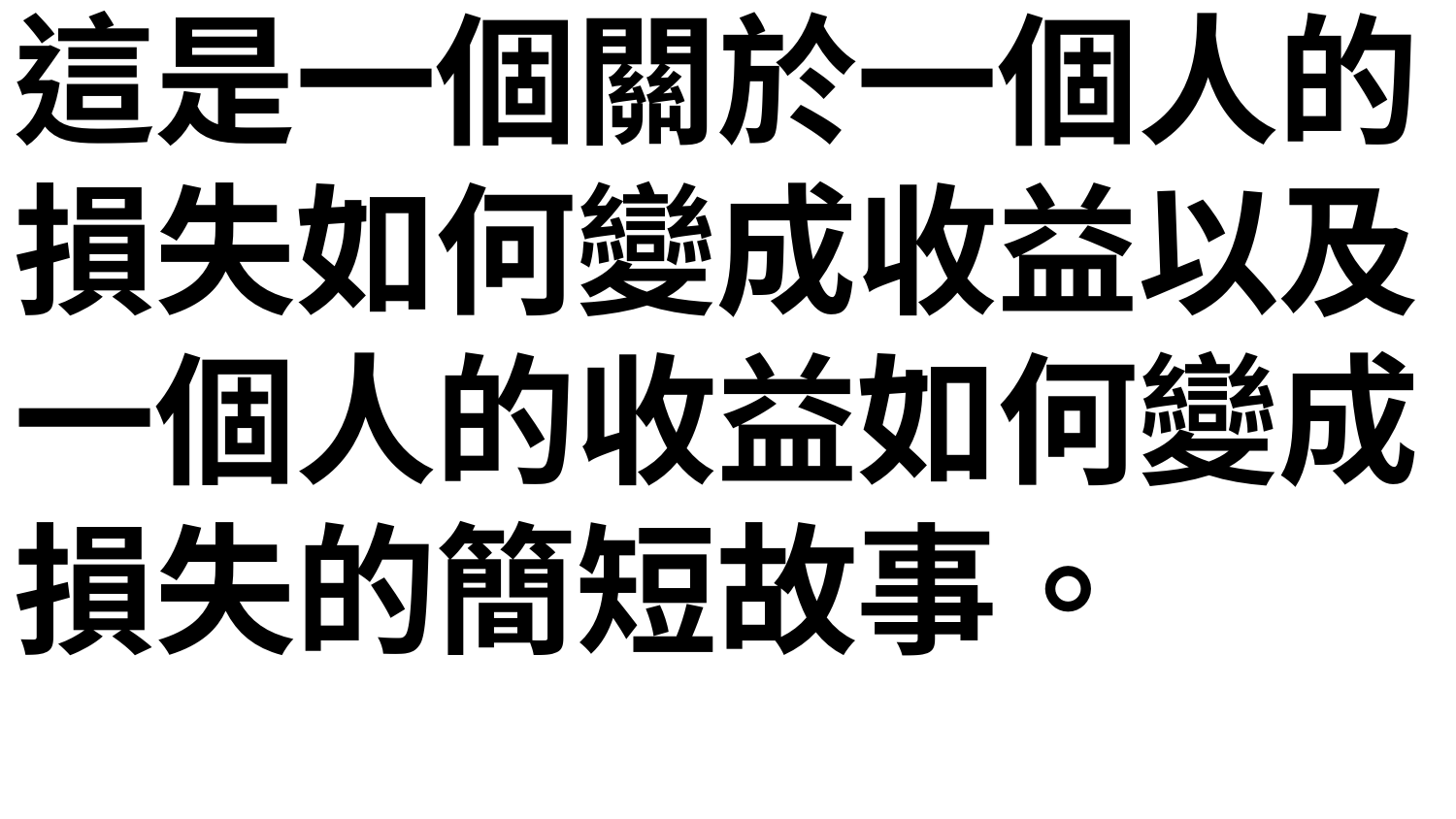

這是一個關於一個人的損失如何變成收益以及一個人的收益如何變成損失的簡短故事。